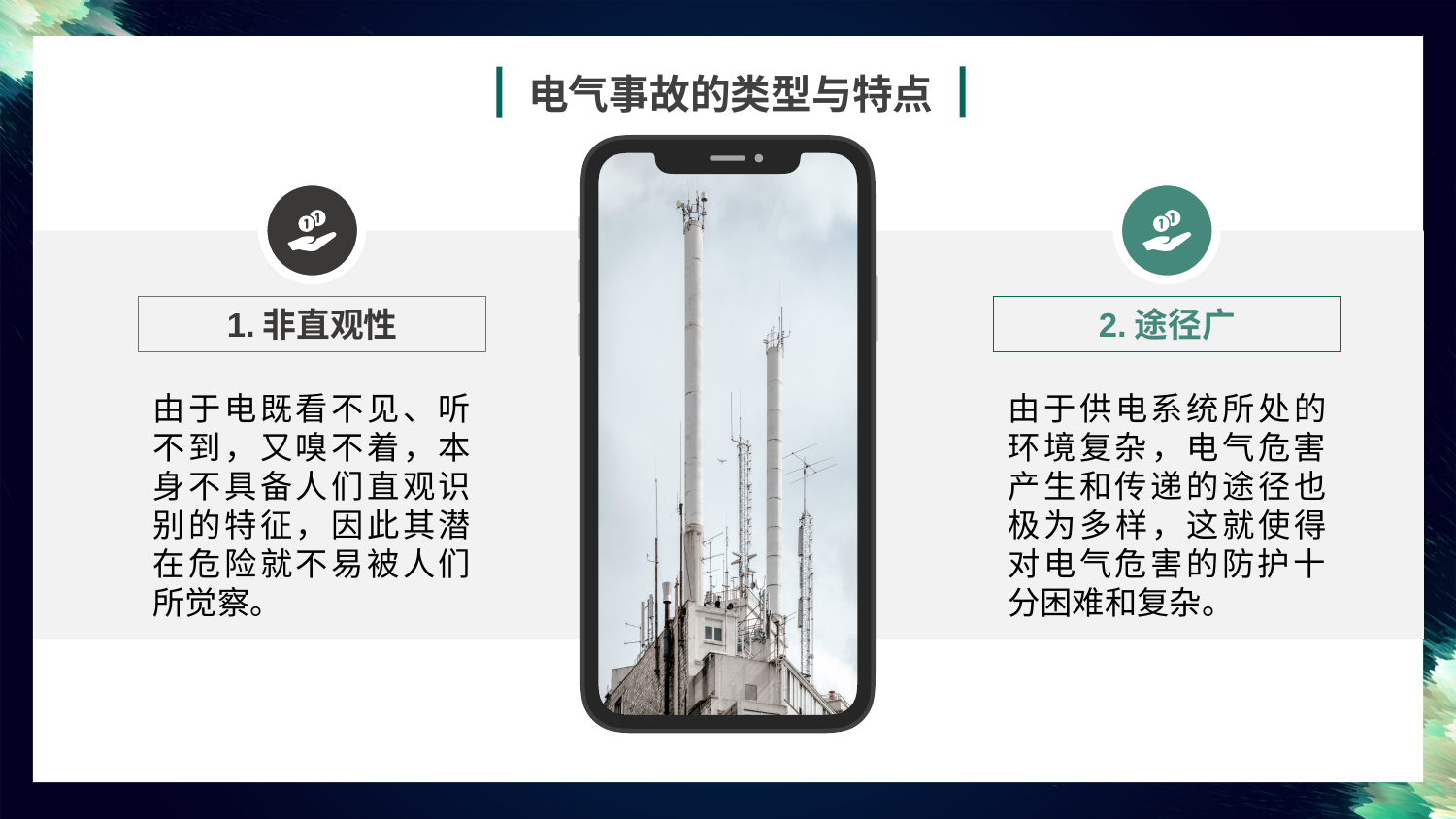

电气事故的类型与特点

1.非直观性

2.途径广

由于电既看不见、听不到，又嗅不着，本身不具备人们直观识别的特征，因此其潜在危险就不易被人们所觉察。
由于供电系统所处的环境复杂，电气危害产生和传递的途径也极为多样，这就使得对电气危害的防护十分困难和复杂。